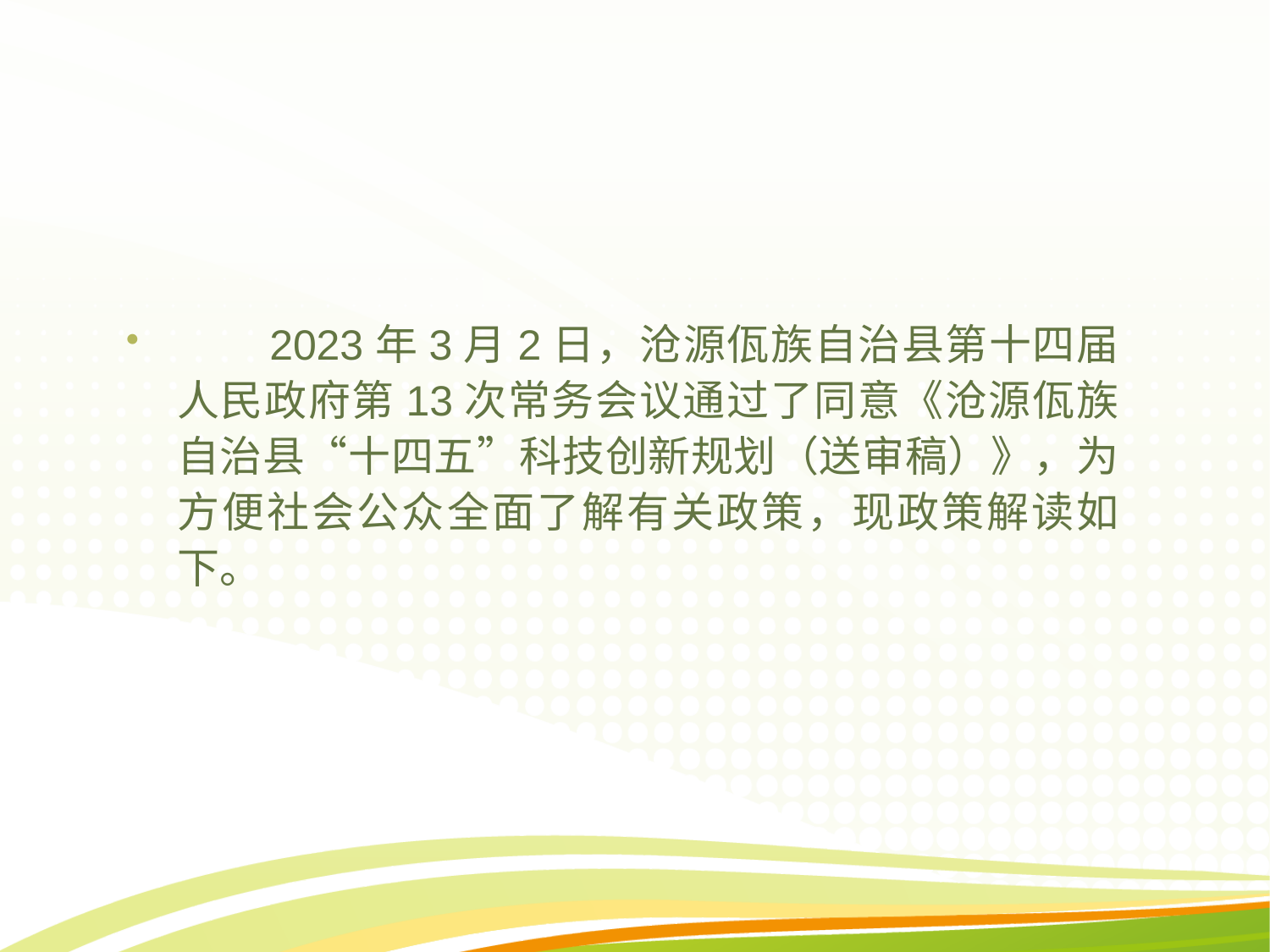

2023年3月2日，沧源佤族自治县第十四届人民政府第13次常务会议通过了同意《沧源佤族自治县“十四五”科技创新规划（送审稿）》，为方便社会公众全面了解有关政策，现政策解读如下。